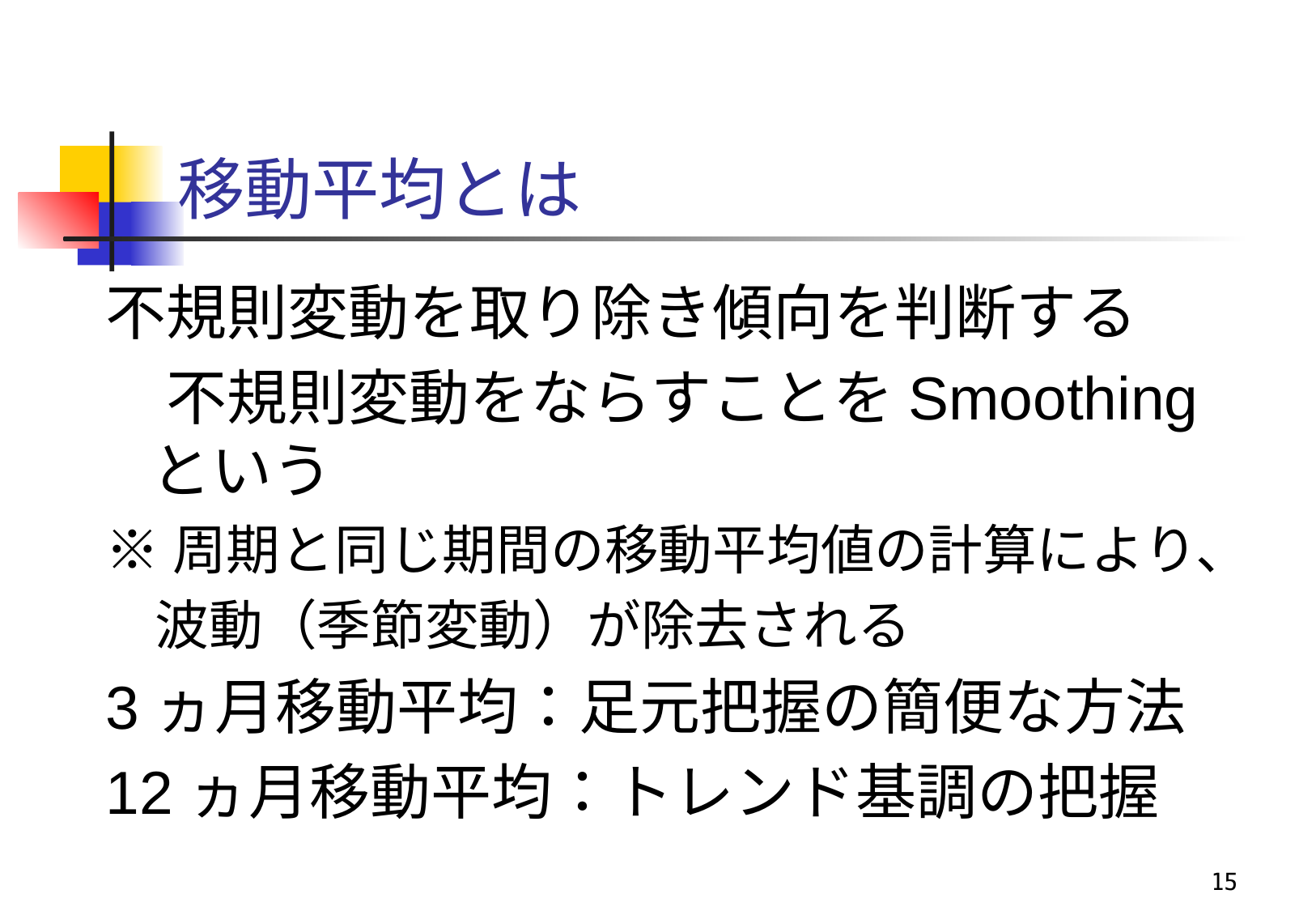

# 移動平均とは
不規則変動を取り除き傾向を判断する
　不規則変動をならすことをSmoothingという
※周期と同じ期間の移動平均値の計算により、
   波動（季節変動）が除去される
3ヵ月移動平均：足元把握の簡便な方法
12ヵ月移動平均：トレンド基調の把握

15